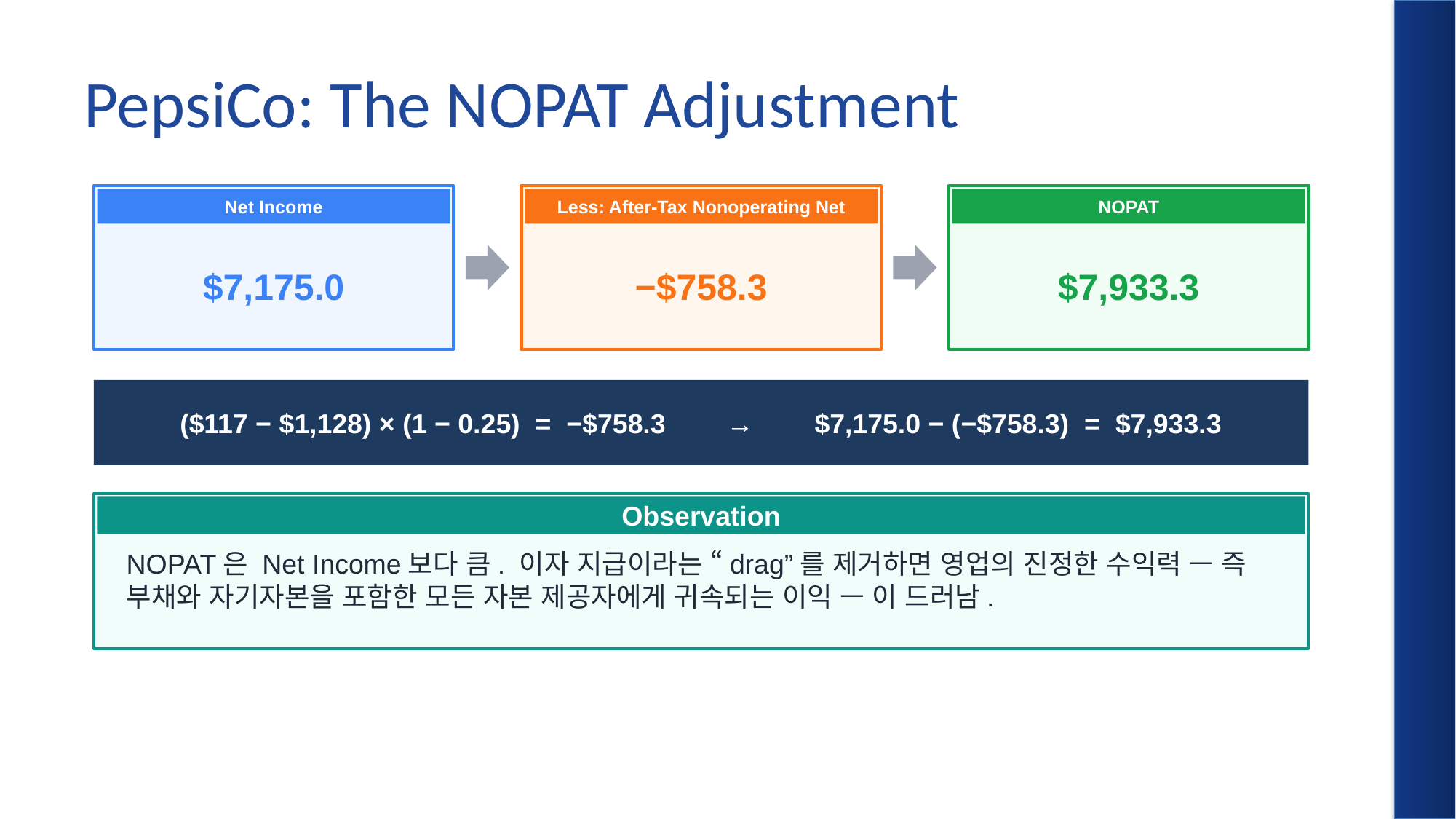

# PepsiCo: The NOPAT Adjustment

Net Income

Less: After-Tax Nonoperating Net

NOPAT
$7,175.0
−$758.3
$7,933.3

($117 − $1,128) × (1 − 0.25)  =  −$758.3        →        $7,175.0 − (−$758.3)  =  $7,933.3

Observation
NOPAT은 Net Income보다 큼. 이자 지급이라는 “drag”를 제거하면 영업의 진정한 수익력 — 즉 부채와 자기자본을 포함한 모든 자본 제공자에게 귀속되는 이익 — 이 드러남.